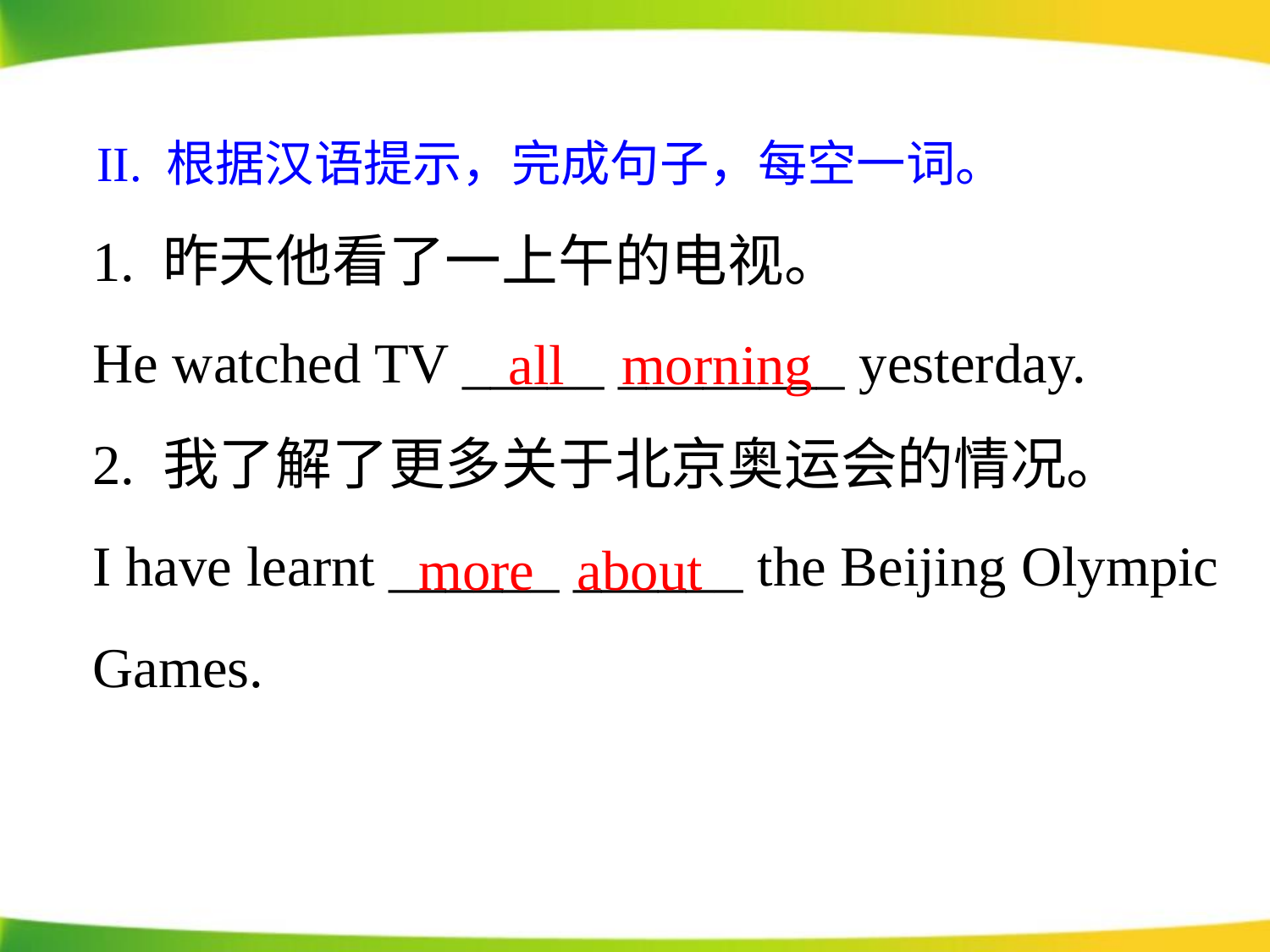

II. 根据汉语提示，完成句子，每空一词。
1. 昨天他看了一上午的电视。
He watched TV _____ ________ yesterday.
2. 我了解了更多关于北京奥运会的情况。
I have learnt ______ ______ the Beijing Olympic Games.
all    morning
more   about